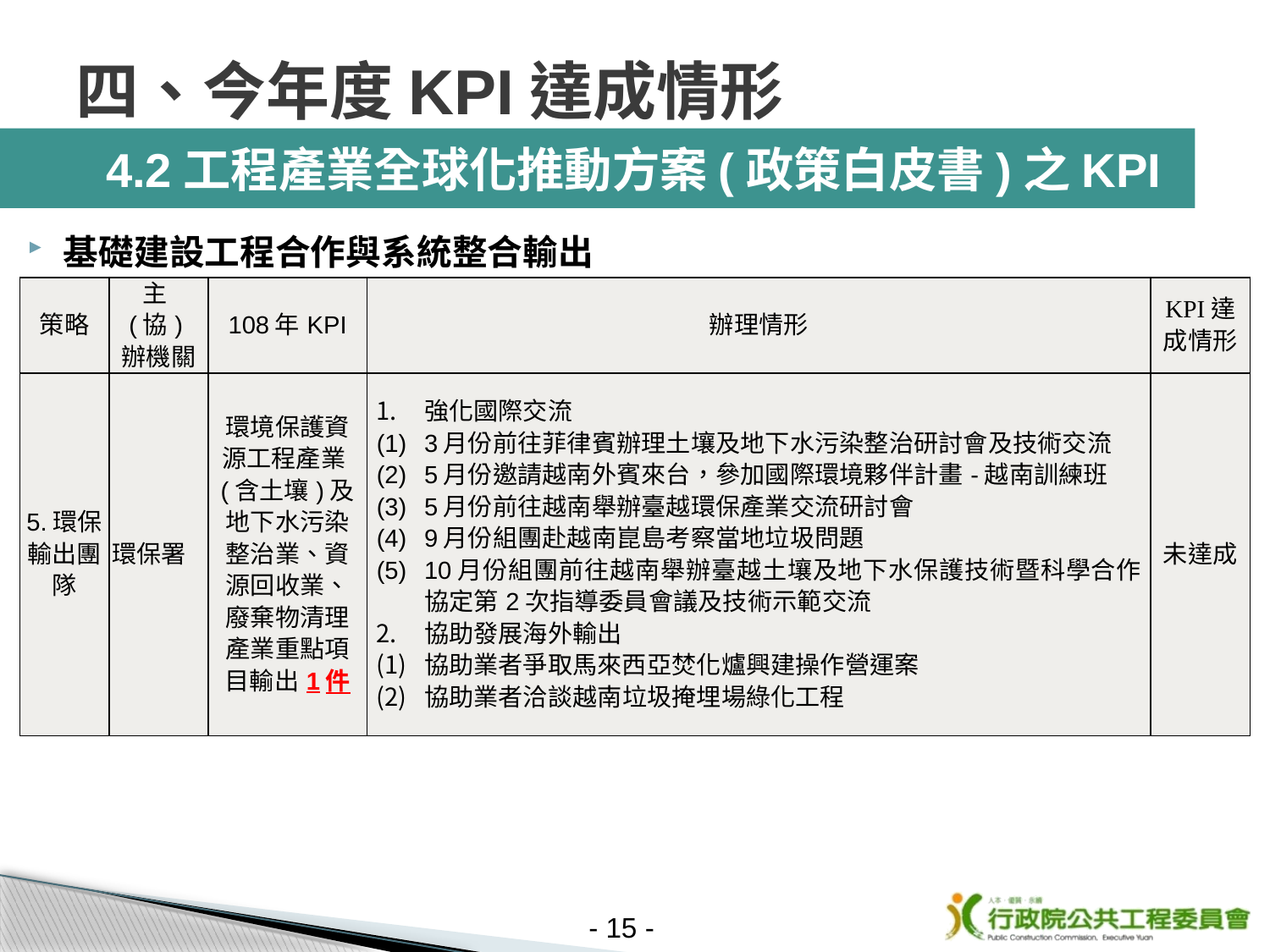

# 四、今年度KPI達成情形
       4.2工程產業全球化推動方案(政策白皮書)之KPI
基礎建設工程合作與系統整合輸出

| 策略 | 主(協)辦機關 | 108年KPI | 辦理情形 | KPI達成情形 |
| --- | --- | --- | --- | --- |
| 5.環保 輸出團隊 | 環保署 | 環境保護資源工程產業(含土壤)及地下水污染整治業、資源回收業、廢棄物清理產業重點項目輸出1件 | 強化國際交流 3月份前往菲律賓辦理土壤及地下水污染整治研討會及技術交流 5月份邀請越南外賓來台，參加國際環境夥伴計畫-越南訓練班 5月份前往越南舉辦臺越環保產業交流研討會 9月份組團赴越南崑島考察當地垃圾問題 10月份組團前往越南舉辦臺越土壤及地下水保護技術暨科學合作協定第2次指導委員會議及技術示範交流 協助發展海外輸出 協助業者爭取馬來西亞焚化爐興建操作營運案 協助業者洽談越南垃圾掩埋場綠化工程 | 未達成 |